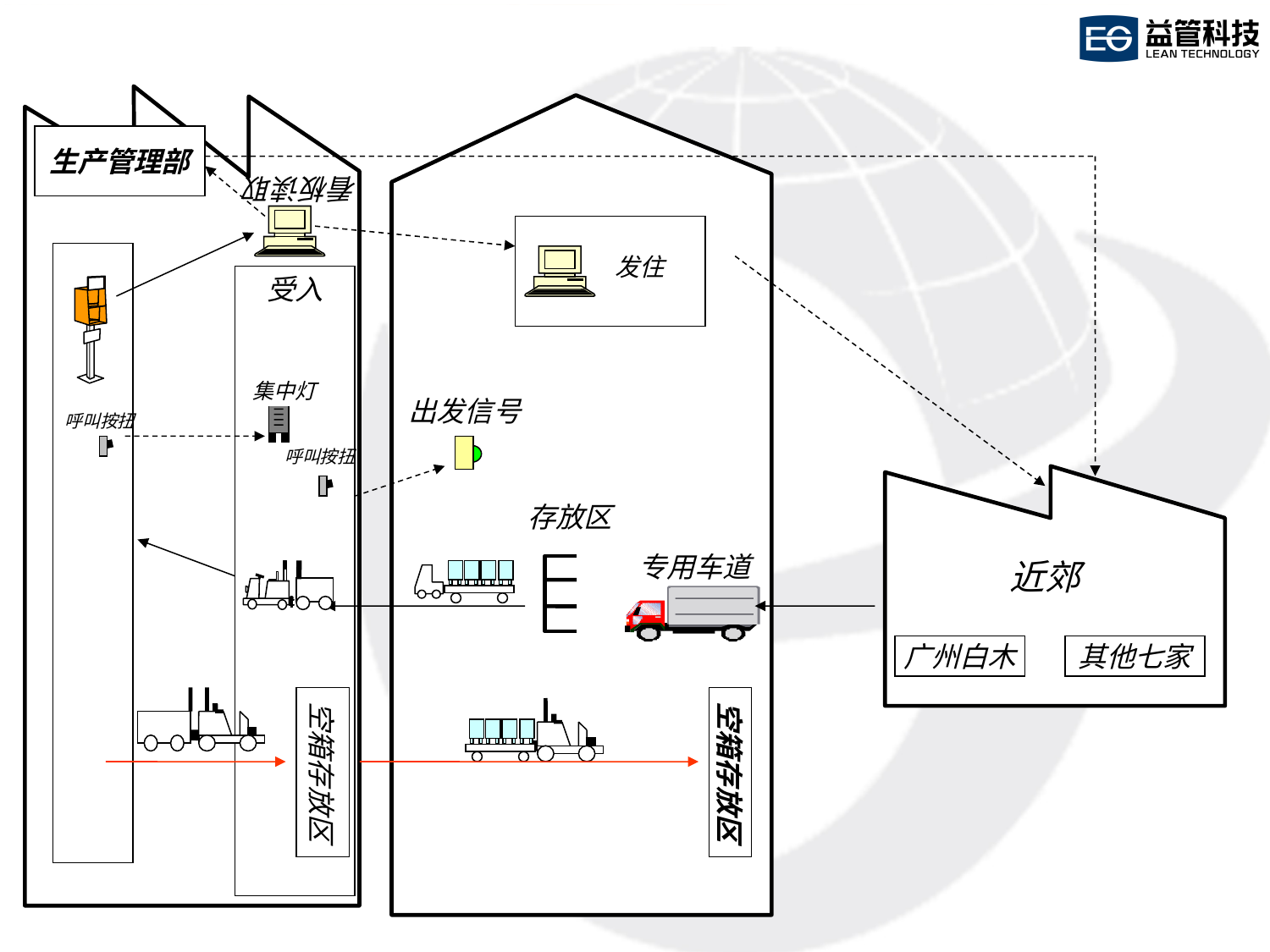

#

生产管理部

看板读取

发住

受入

集中灯
出发信号
呼叫按扭

呼叫按扭

存放区
近郊

专用车道

广州白木
其他七家

空箱存放区
空箱存放区